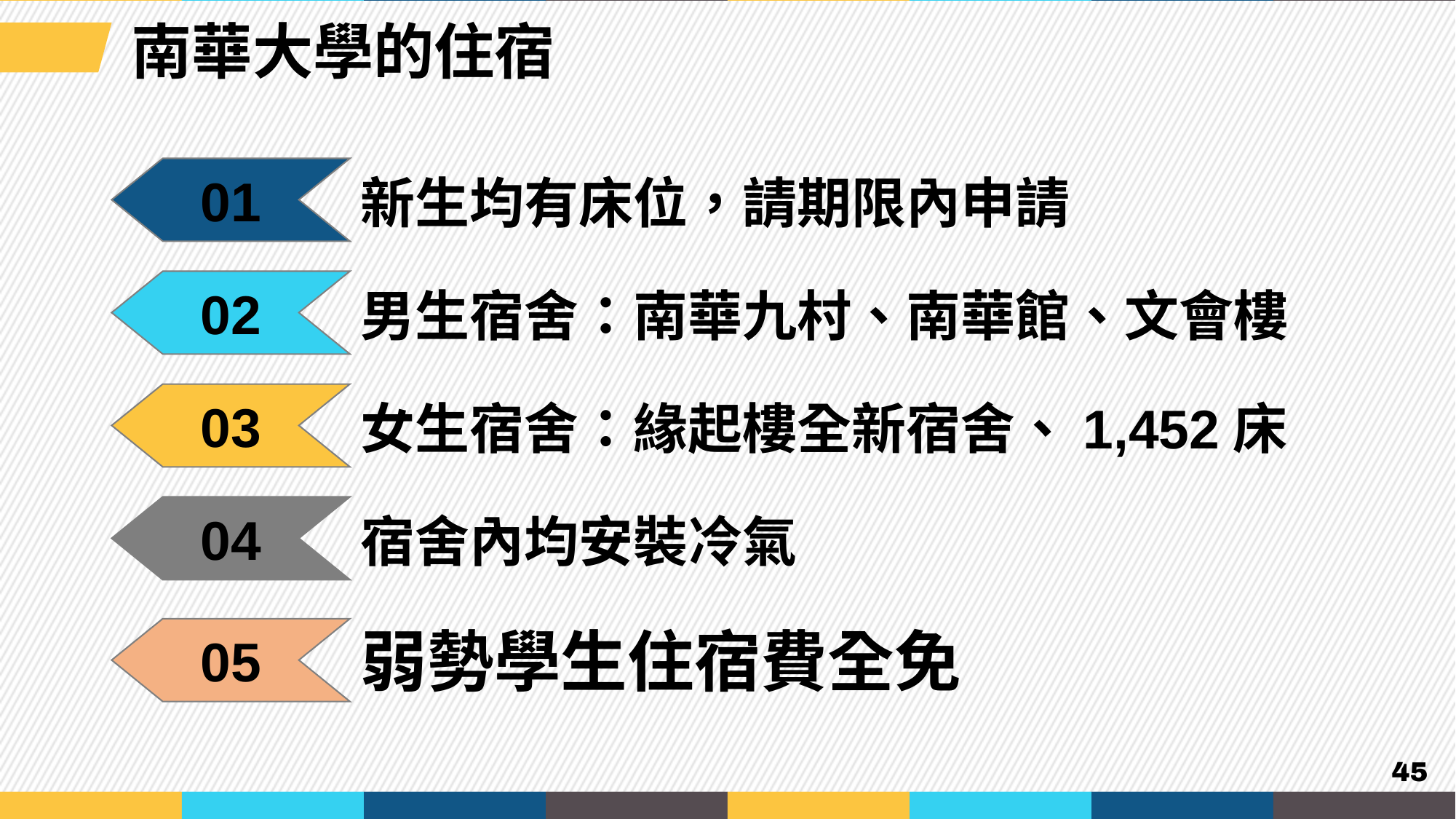

南華大學的住宿

01
新生均有床位，請期限內申請
02
男生宿舍：南華九村、南華館、文會樓
03
女生宿舍：緣起樓全新宿舍、1,452床
04
宿舍內均安裝冷氣
弱勢學生住宿費全免
05